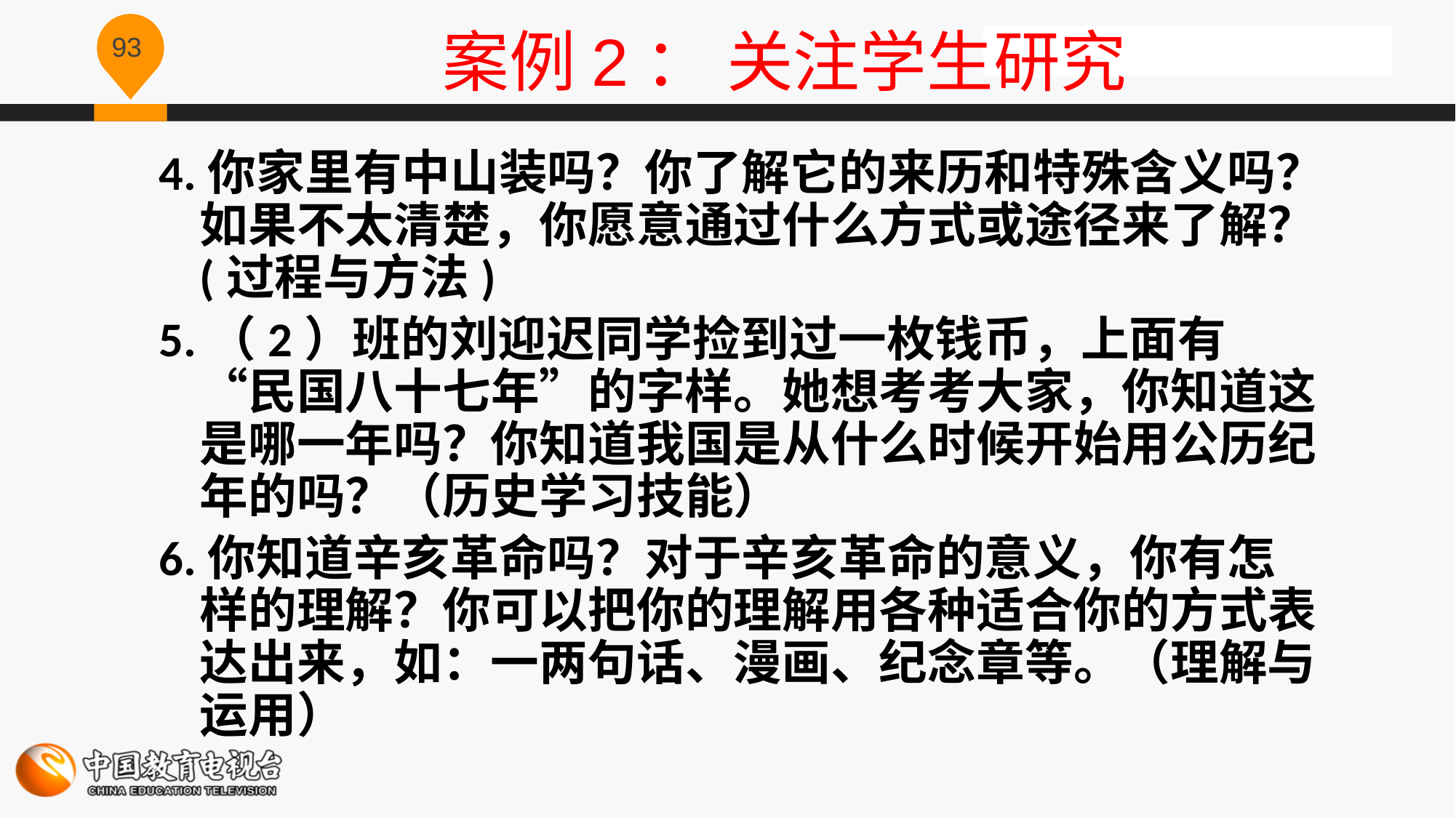

案例2： 关注学生研究
4.你家里有中山装吗？你了解它的来历和特殊含义吗？如果不太清楚，你愿意通过什么方式或途径来了解？(过程与方法)
5.（2）班的刘迎迟同学捡到过一枚钱币，上面有“民国八十七年”的字样。她想考考大家，你知道这是哪一年吗？你知道我国是从什么时候开始用公历纪年的吗？（历史学习技能）
6.你知道辛亥革命吗？对于辛亥革命的意义，你有怎样的理解？你可以把你的理解用各种适合你的方式表达出来，如：一两句话、漫画、纪念章等。（理解与运用）